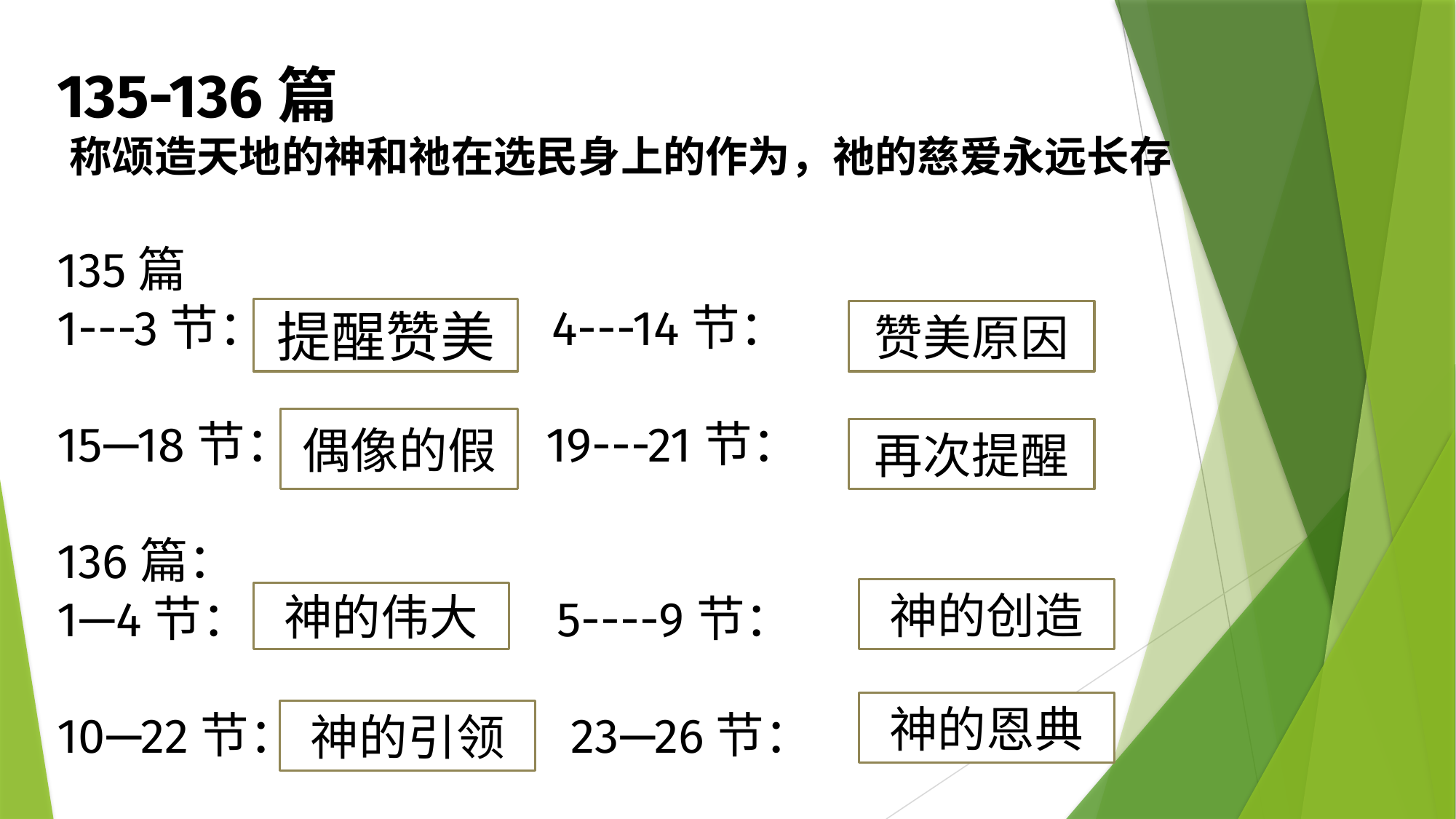

135-136篇
 称颂造天地的神和祂在选民身上的作为，祂的慈爱永远长存

135篇
1---3节：                         4---14节：

15—18节：                      19---21节：

136篇：
1—4节：                           5----9节：

10—22节：                        23—26节：

提醒赞美
赞美原因
偶像的假
再次提醒
神的创造
神的伟大
神的恩典
神的引领